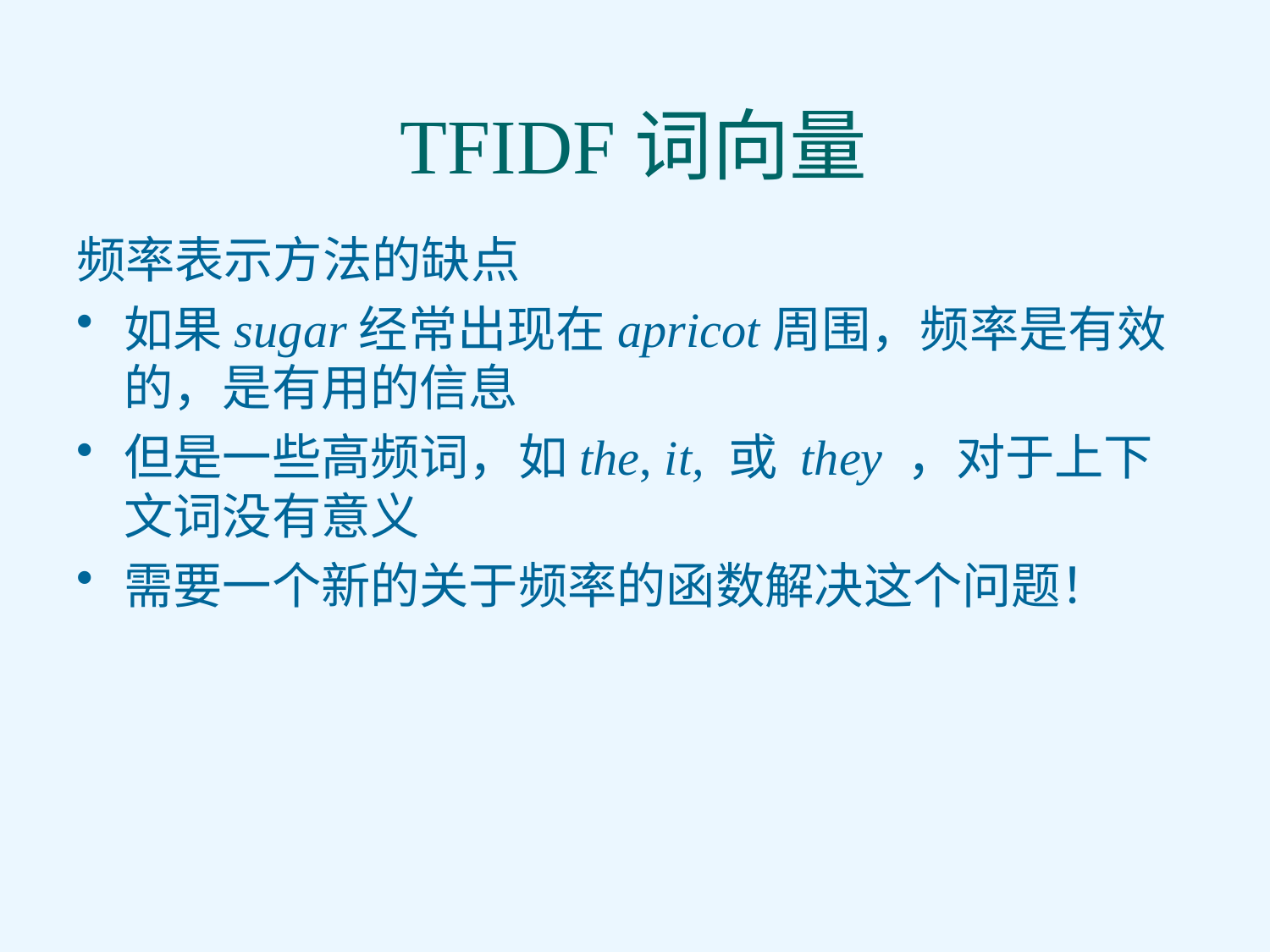

# TFIDF词向量
频率表示方法的缺点
如果sugar经常出现在apricot周围，频率是有效的，是有用的信息
但是一些高频词，如the, it, 或 they ，对于上下文词没有意义
需要一个新的关于频率的函数解决这个问题！